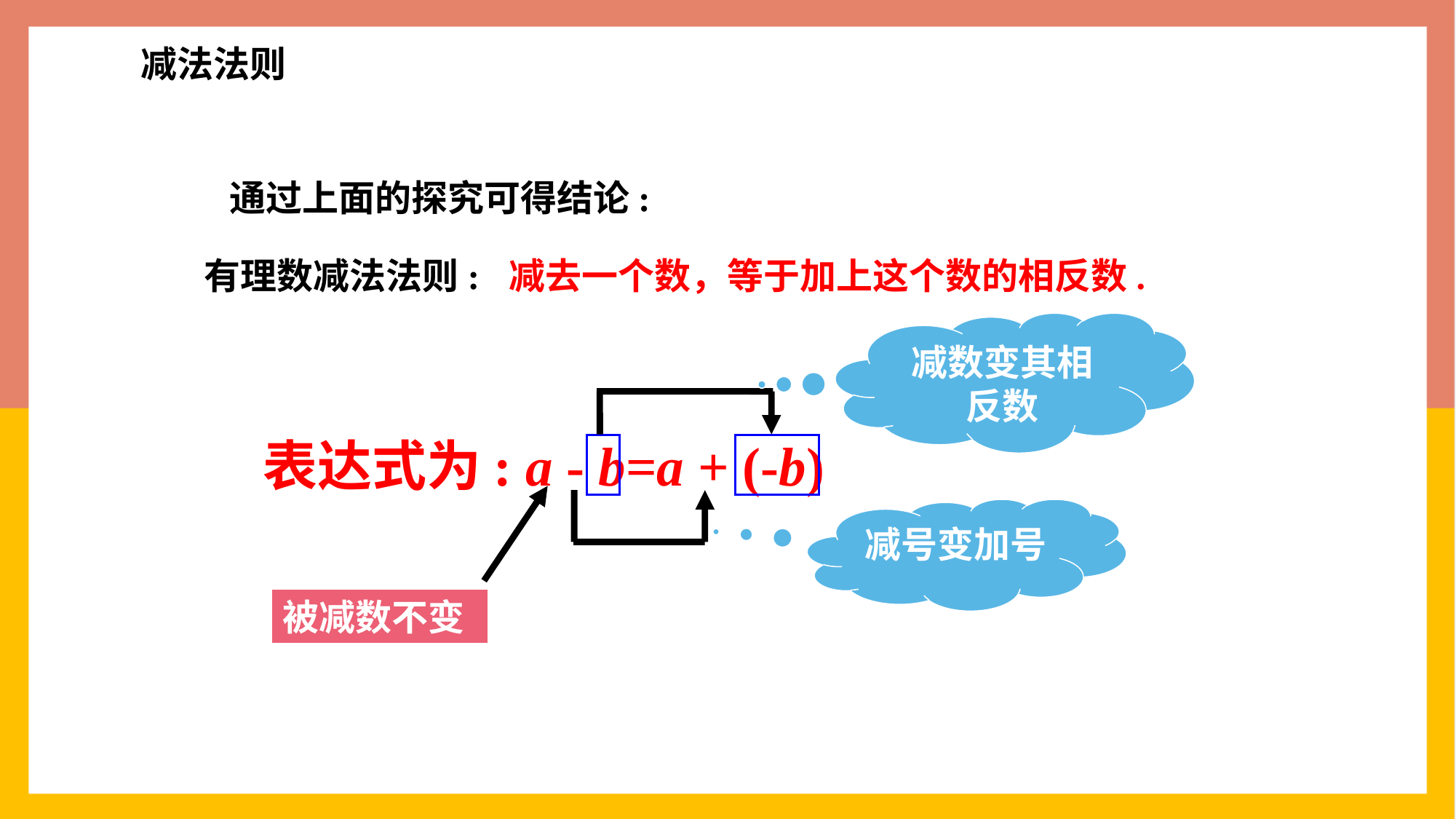

减法法则
通过上面的探究可得结论:
有理数减法法则:
减去一个数，等于加上这个数的相反数.
减数变其相反数

表达式为: a - b=a + (-b)

减号变加号
被减数不变